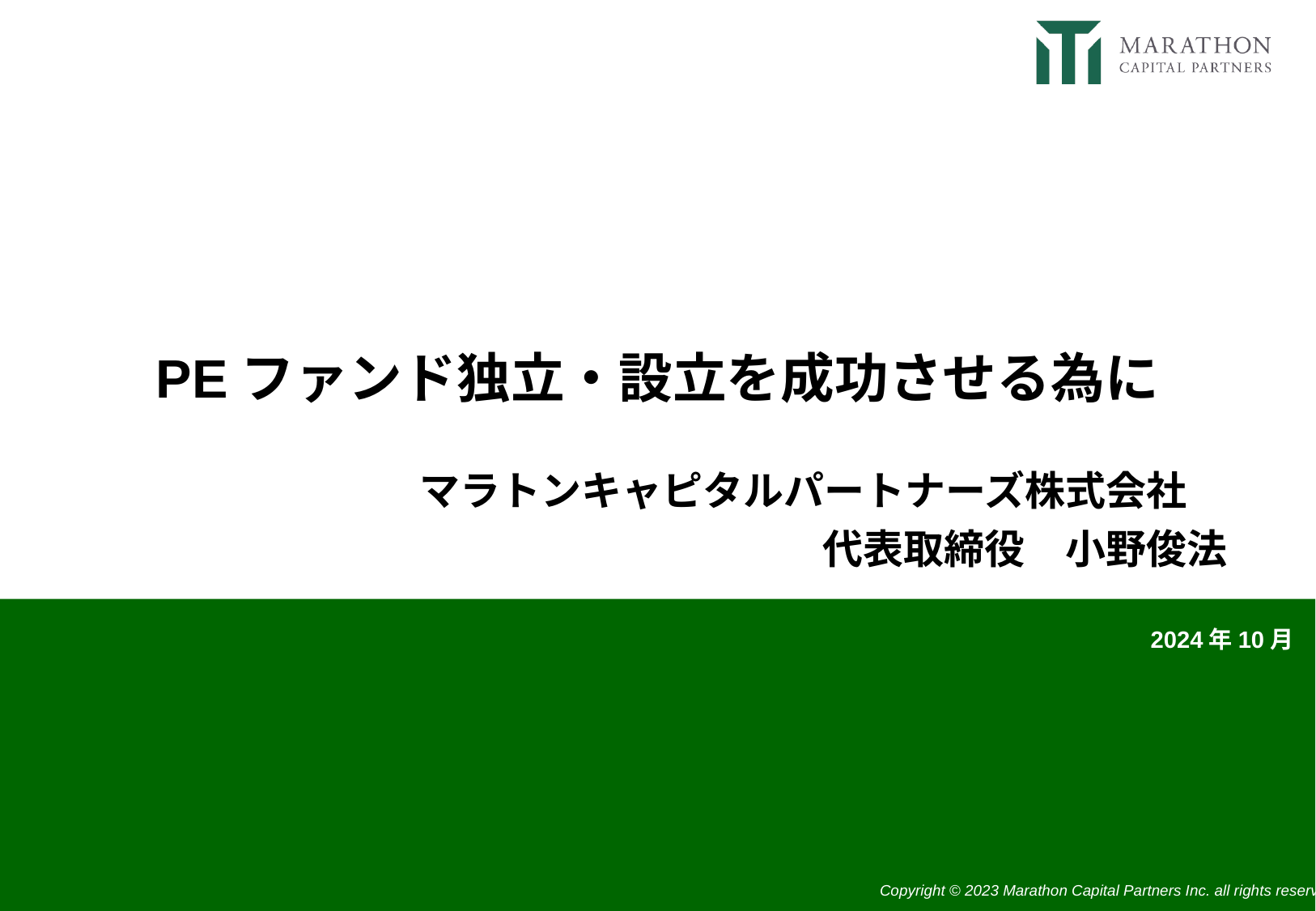

# PEファンド独立・設立を成功させる為に
マラトンキャピタルパートナーズ株式会社
代表取締役　小野俊法
2024年10月